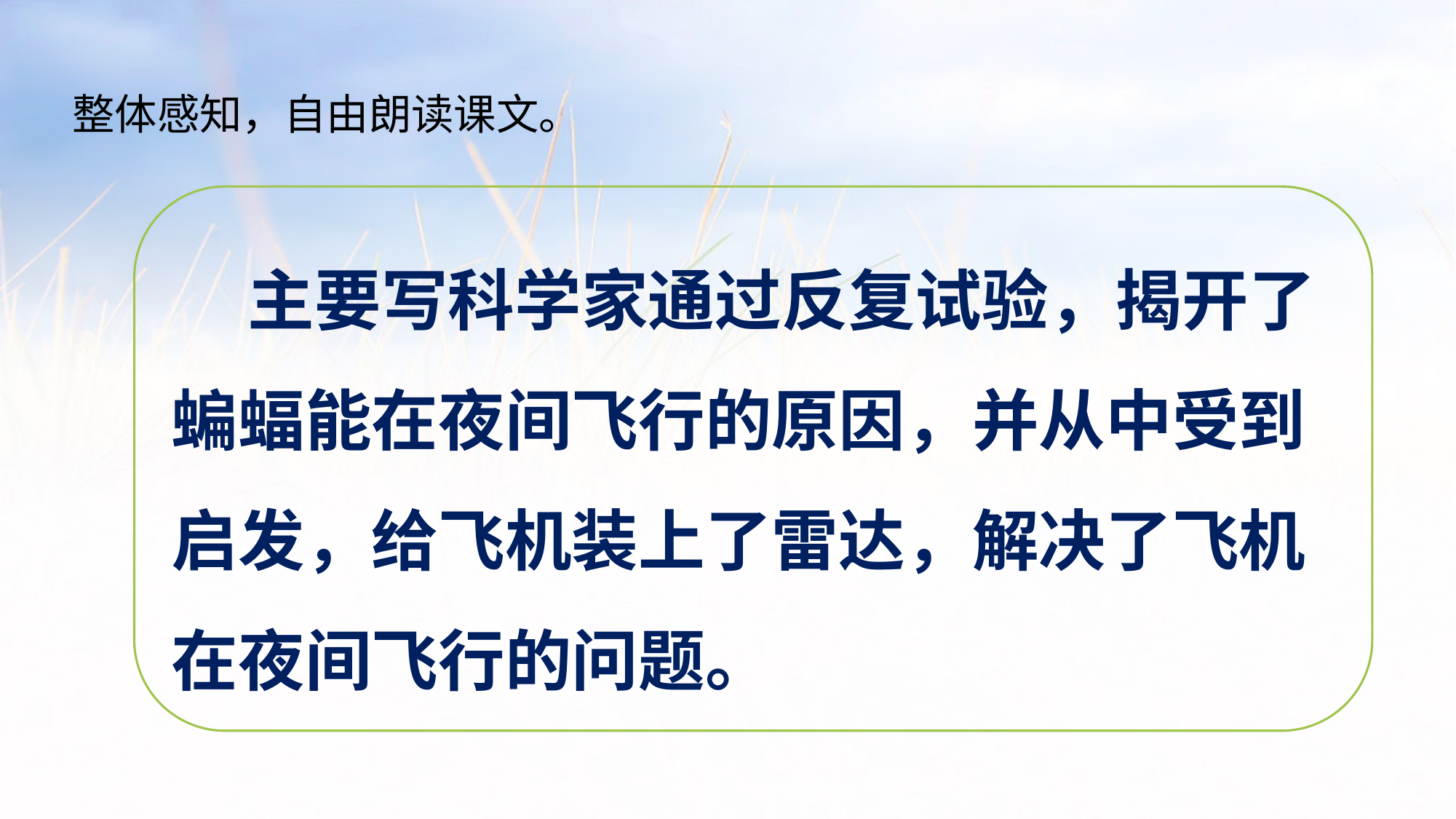

整体感知，自由朗读课文。
    主要写科学家通过反复试验，揭开了蝙蝠能在夜间飞行的原因，并从中受到启发，给飞机装上了雷达，解决了飞机在夜间飞行的问题。